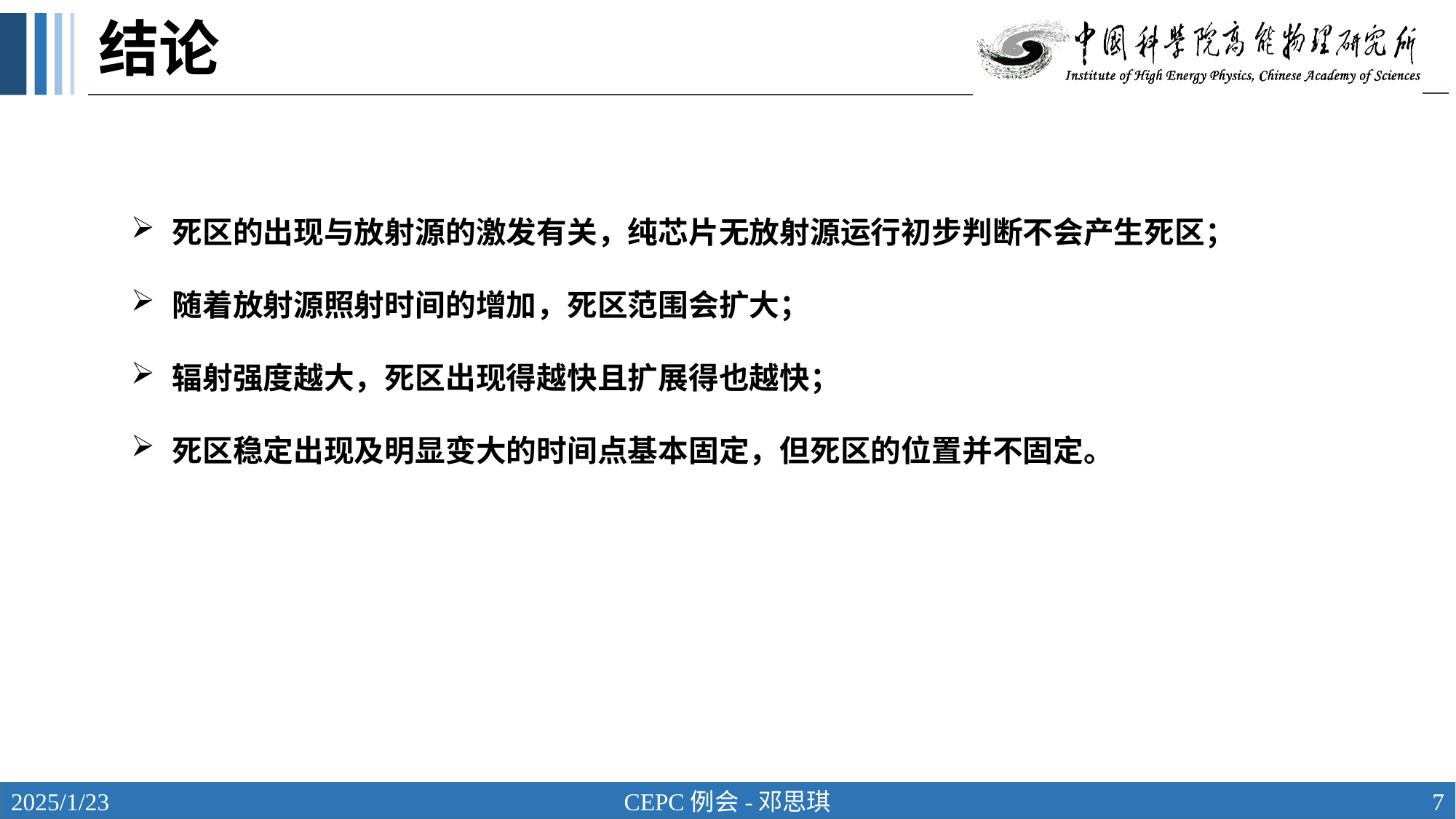

# 结论
死区的出现与放射源的激发有关，纯芯片无放射源运行初步判断不会产生死区；
随着放射源照射时间的增加，死区范围会扩大；
辐射强度越大，死区出现得越快且扩展得也越快；
死区稳定出现及明显变大的时间点基本固定，但死区的位置并不固定。
2025/1/23
CEPC例会-邓思琪
7